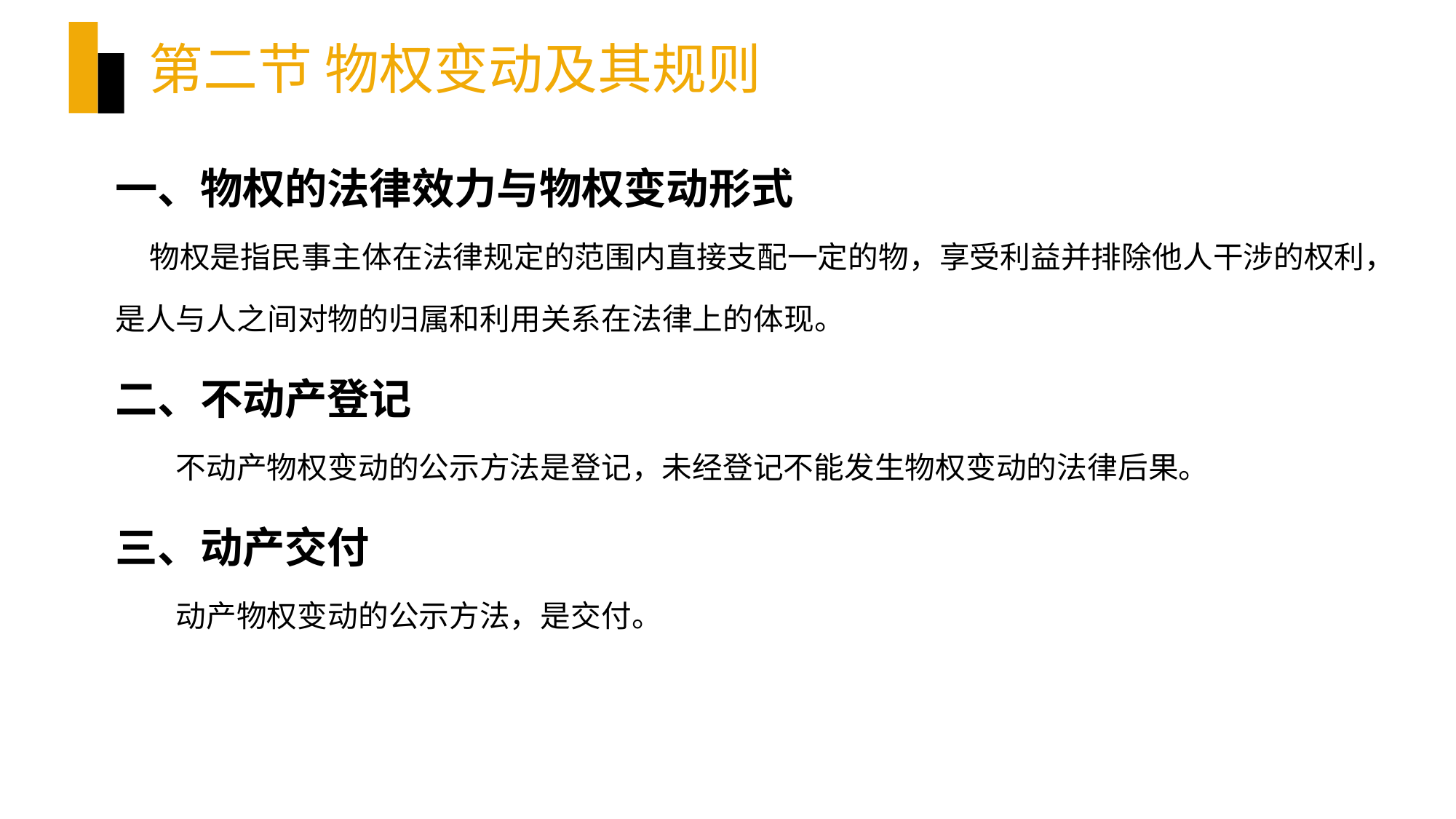

# 第二节 物权变动及其规则
一、物权的法律效力与物权变动形式
    物权是指民事主体在法律规定的范围内直接支配一定的物，享受利益并排除他人干涉的权利，是人与人之间对物的归属和利用关系在法律上的体现。
二、不动产登记
不动产物权变动的公示方法是登记，未经登记不能发生物权变动的法律后果。
三、动产交付
动产物权变动的公示方法，是交付。